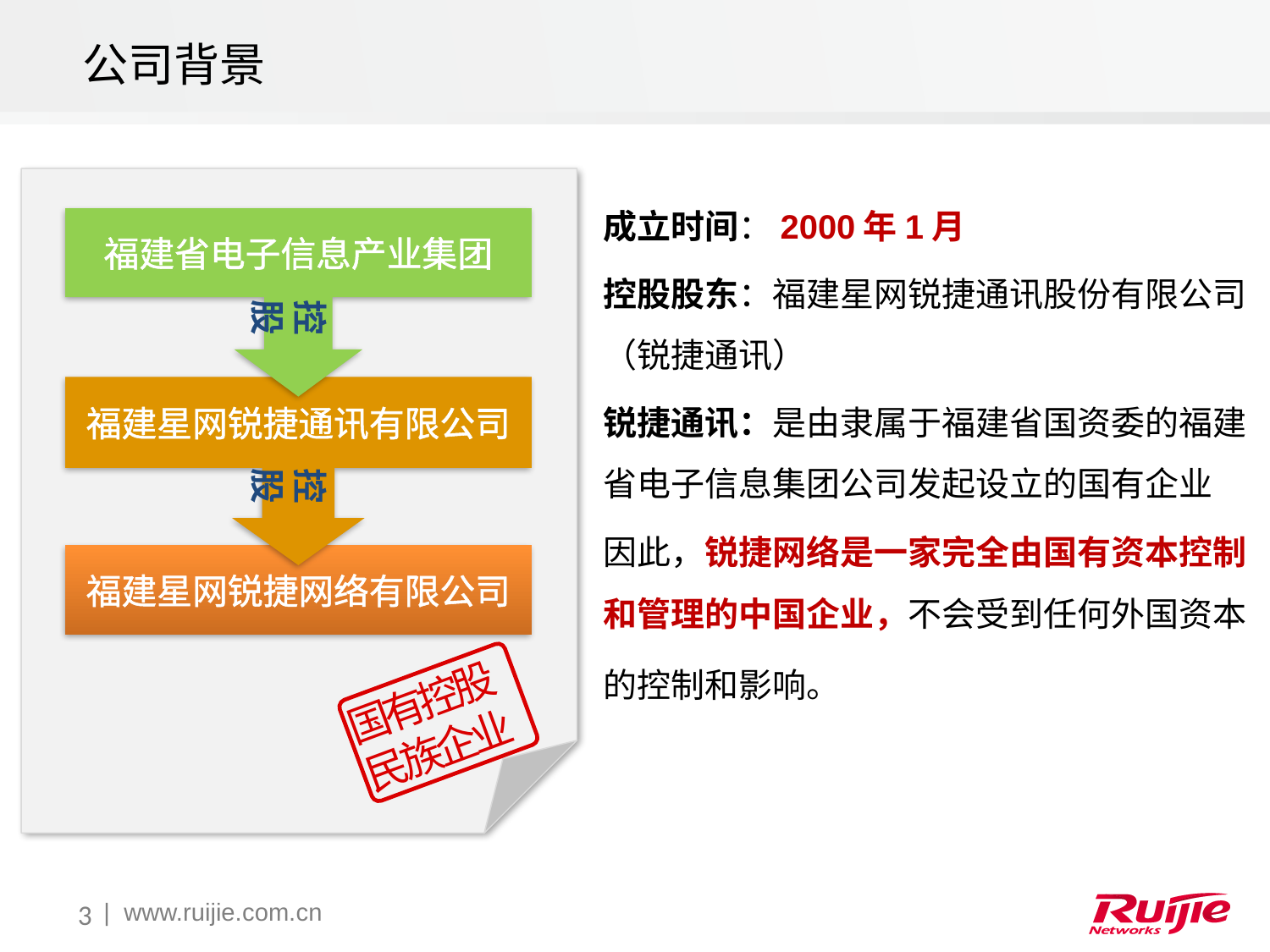

公司背景
国有控股，民族企业

成立时间：2000年1月
控股股东：福建星网锐捷通讯股份有限公司（锐捷通讯）
锐捷通讯：是由隶属于福建省国资委的福建省电子信息集团公司发起设立的国有企业
因此，锐捷网络是一家完全由国有资本控制和管理的中国企业，不会受到任何外国资本的控制和影响。
福建省电子信息产业集团
控股
福建星网锐捷通讯有限公司
控股
福建星网锐捷网络有限公司
国有控股
民族企业